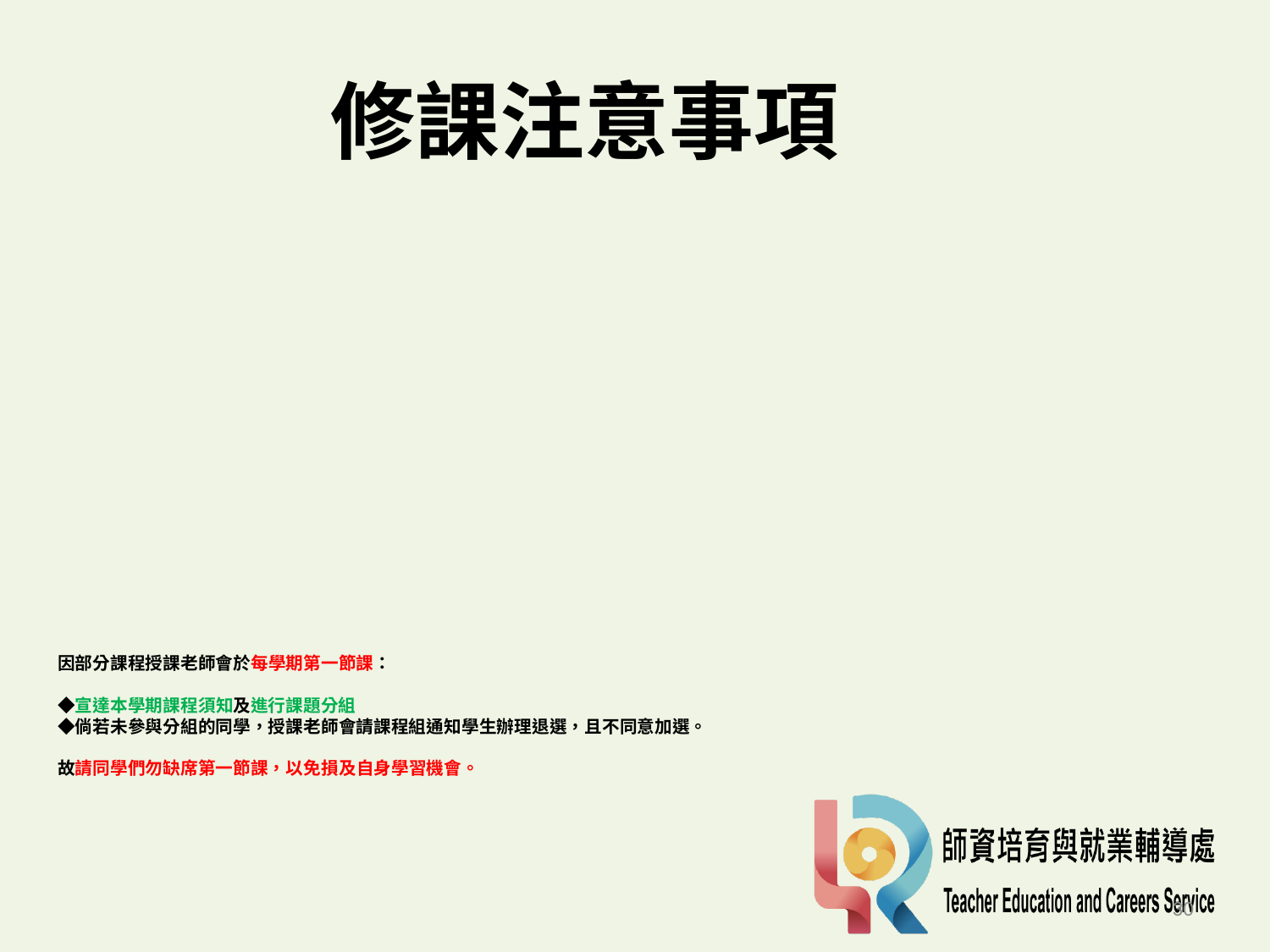

修課注意事項
# 因部分課程授課老師會於每學期第一節課： ◆宣達本學期課程須知及進行課題分組 ◆倘若未參與分組的同學，授課老師會請課程組通知學生辦理退選，且不同意加選。 故請同學們勿缺席第一節課，以免損及自身學習機會。
30